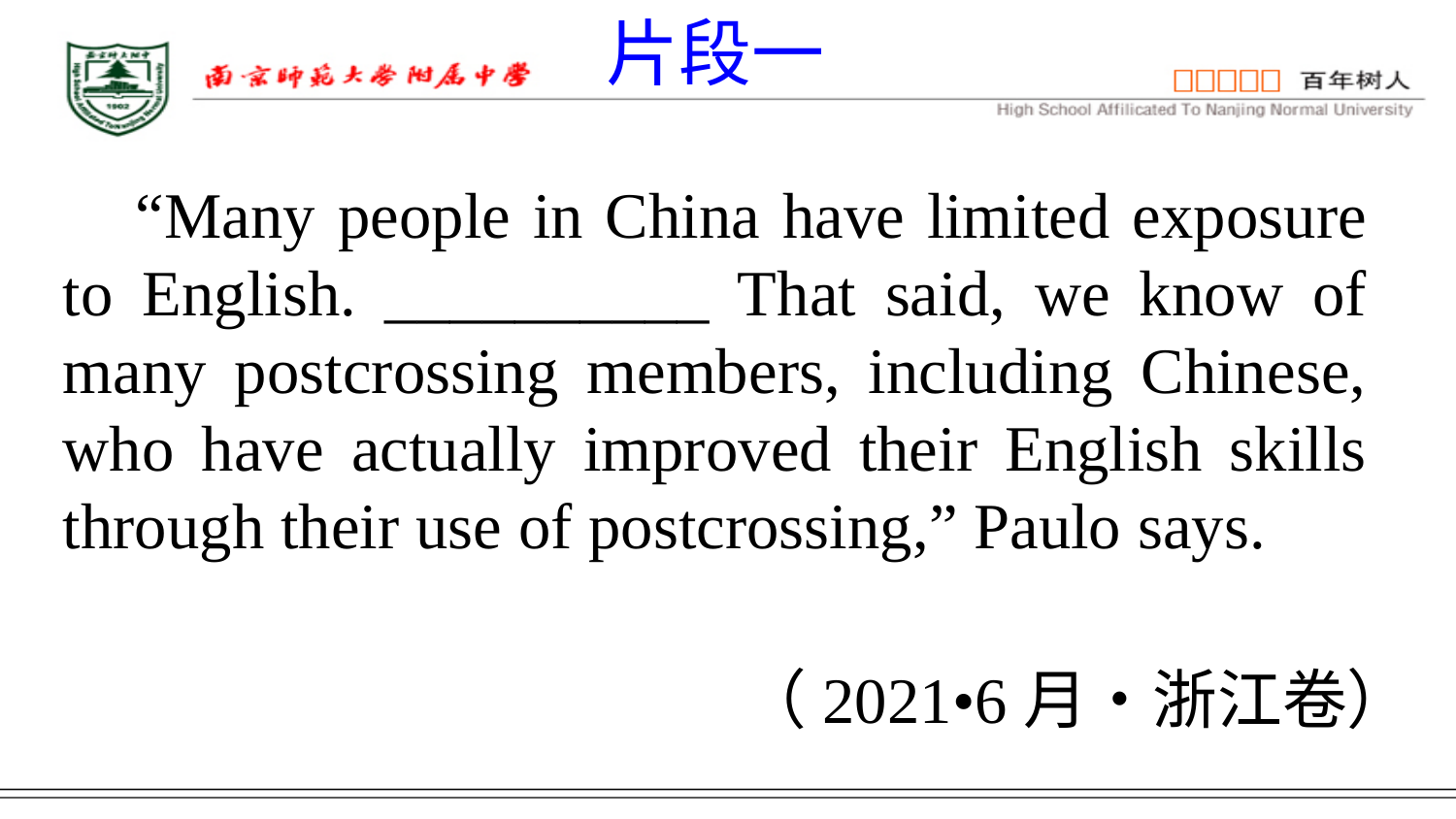

片段一
“Many people in China have limited exposure to English. __________ That said, we know of many postcrossing members, including Chinese, who have actually improved their English skills through their use of postcrossing,” Paulo says.
（2021•6月•浙江卷）